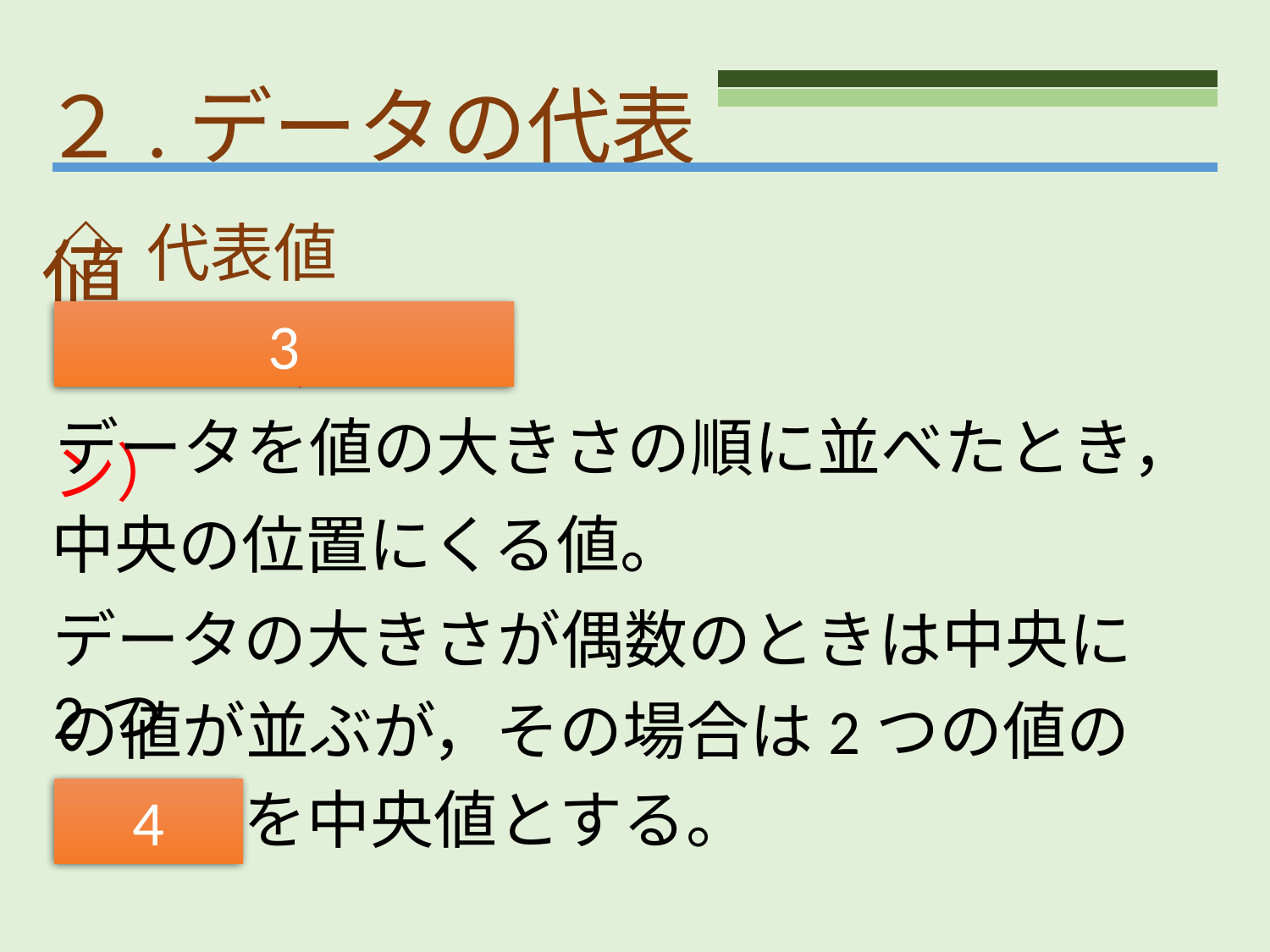

２.データの代表値
◇ 代表値
中央値（メジアン）
3
データを値の大きさの順に並べたとき，
中央の位置にくる値。
データの大きさが偶数のときは中央に2つ
の値が並ぶが，その場合は2つの値の
平均値を中央値とする。
4